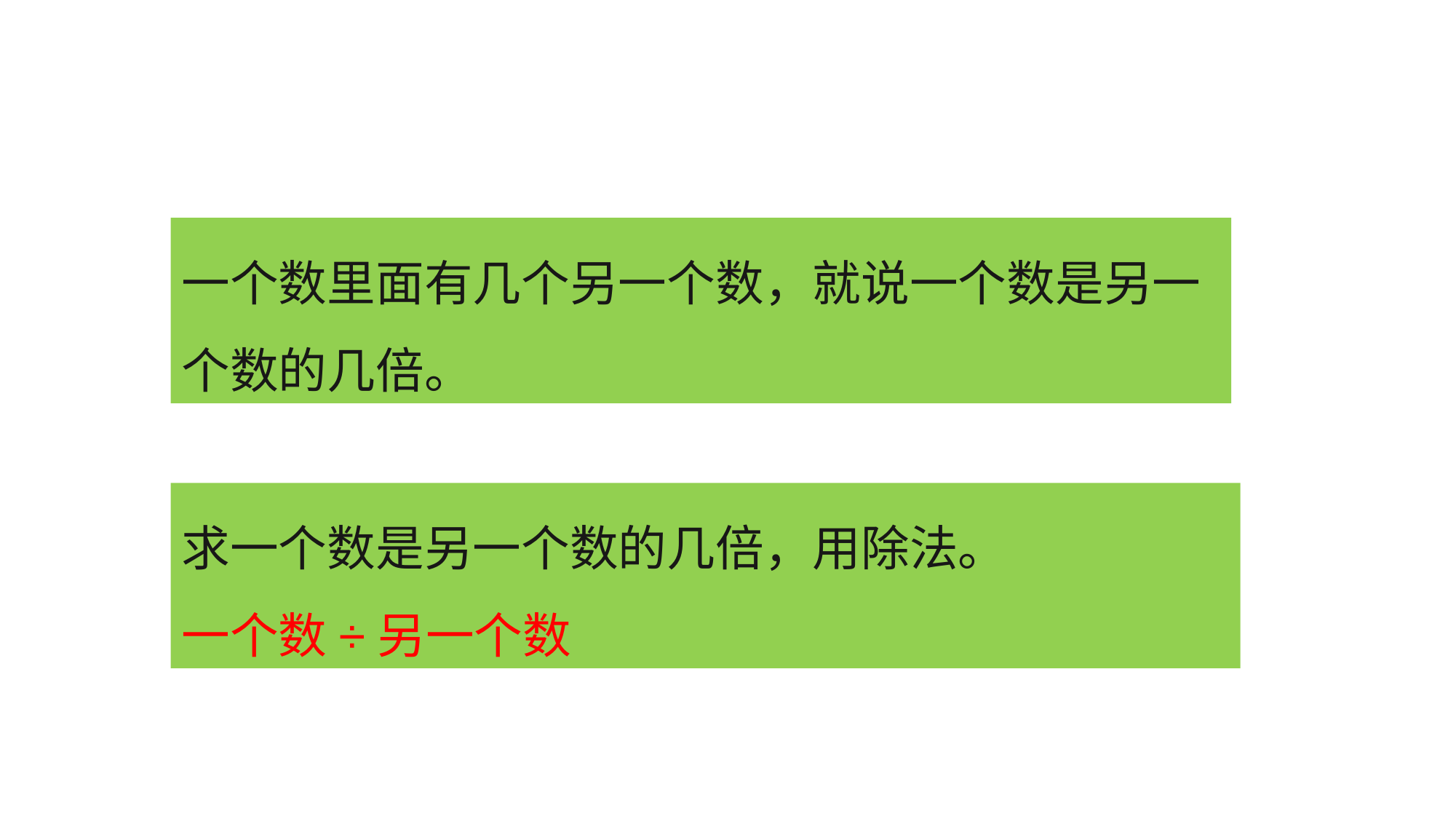

一个数里面有几个另一个数，就说一个数是另一个数的几倍。
求一个数是另一个数的几倍，用除法。
一个数÷另一个数